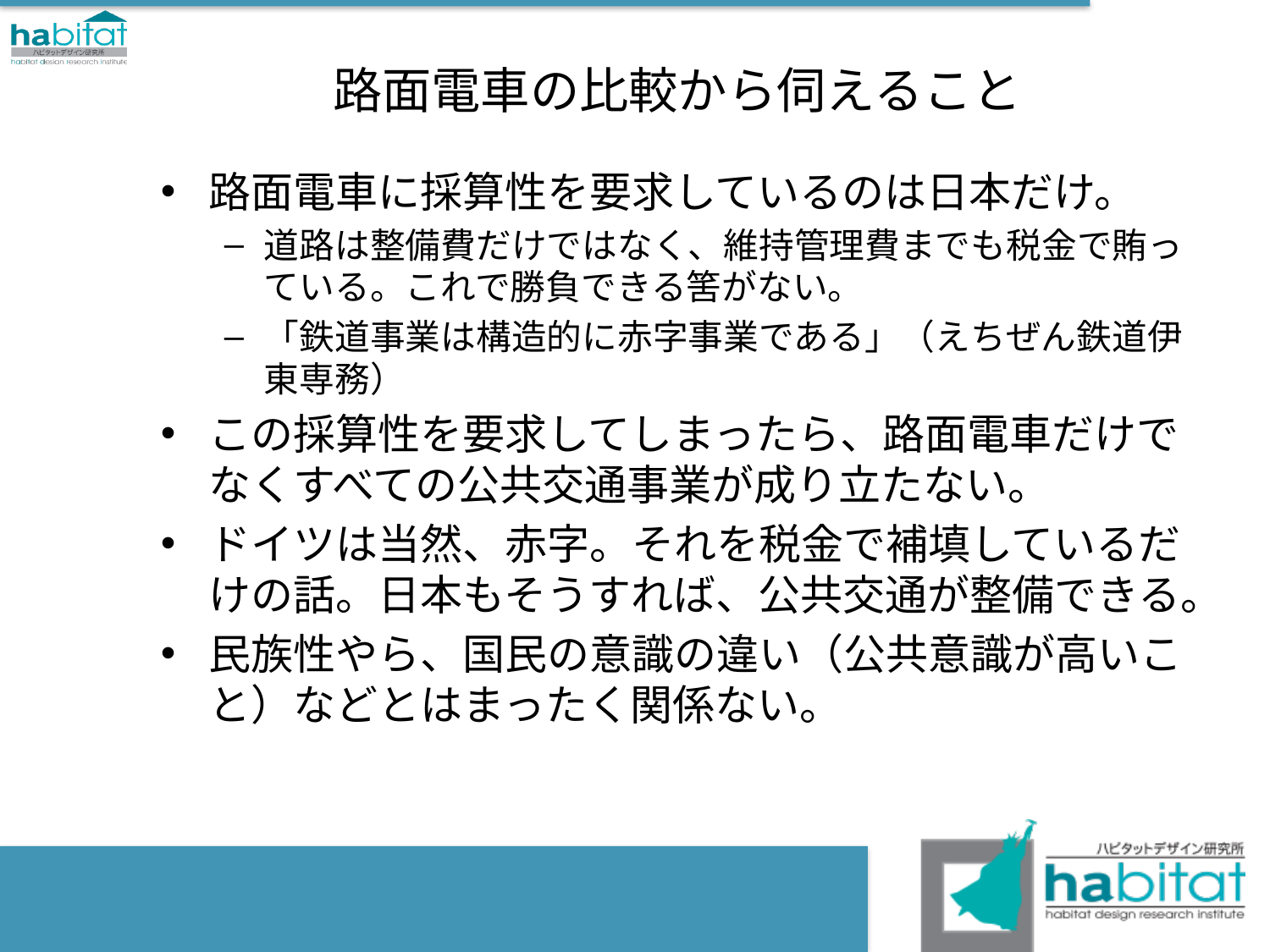

# 路面電車の比較から伺えること
路面電車に採算性を要求しているのは日本だけ。
道路は整備費だけではなく、維持管理費までも税金で賄っている。これで勝負できる筈がない。
「鉄道事業は構造的に赤字事業である」（えちぜん鉄道伊東専務）
この採算性を要求してしまったら、路面電車だけでなくすべての公共交通事業が成り立たない。
ドイツは当然、赤字。それを税金で補填しているだけの話。日本もそうすれば、公共交通が整備できる。
民族性やら、国民の意識の違い（公共意識が高いこと）などとはまったく関係ない。